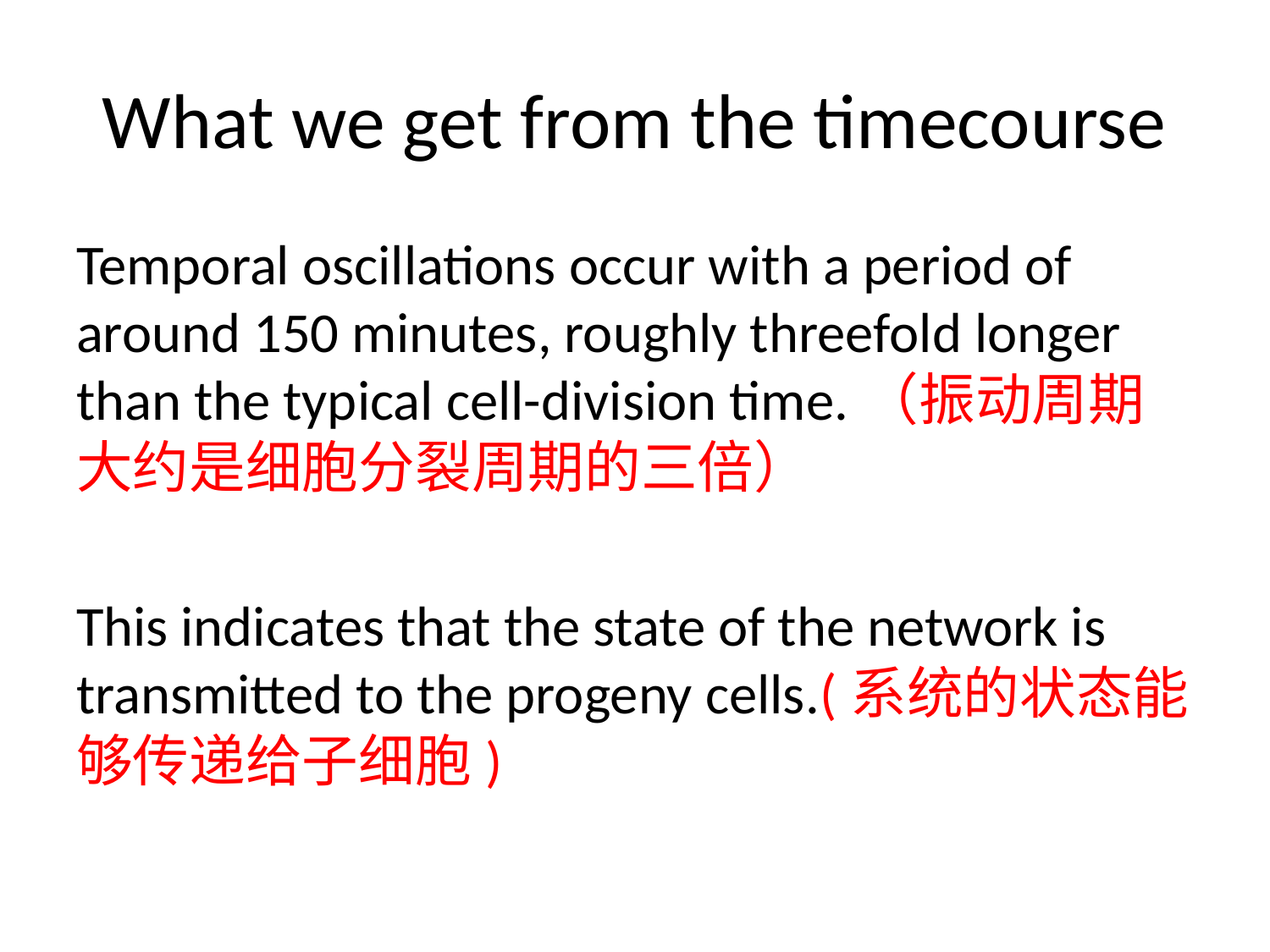

# What we get from the timecourse
Temporal oscillations occur with a period of around 150 minutes, roughly threefold longer than the typical cell-division time.（振动周期大约是细胞分裂周期的三倍）

This indicates that the state of the network is transmitted to the progeny cells.(系统的状态能够传递给子细胞)